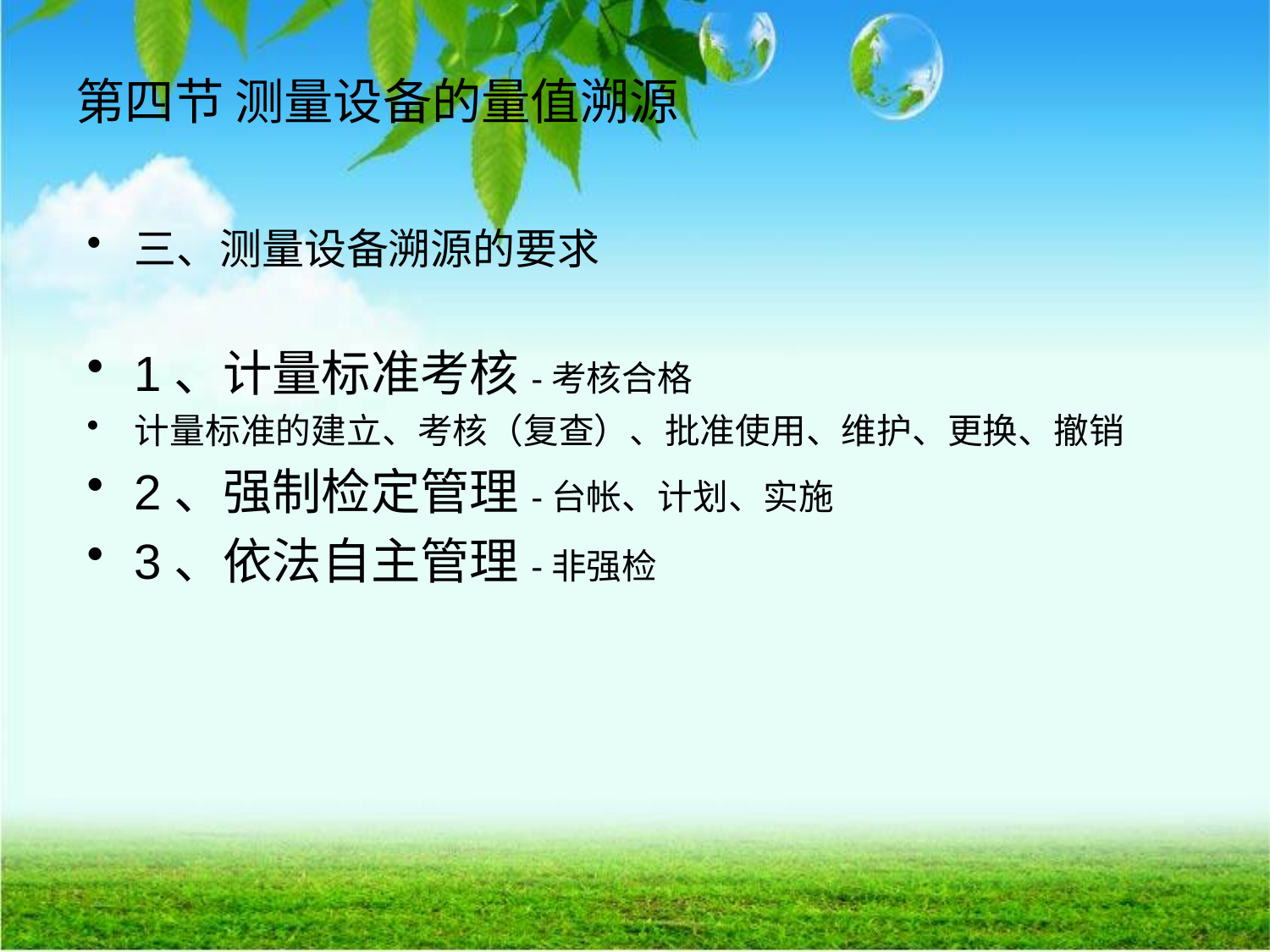

# 第四节 测量设备的量值溯源
三、测量设备溯源的要求

1、计量标准考核-考核合格
计量标准的建立、考核（复查）、批准使用、维护、更换、撤销
2、强制检定管理-台帐、计划、实施
3、依法自主管理-非强检